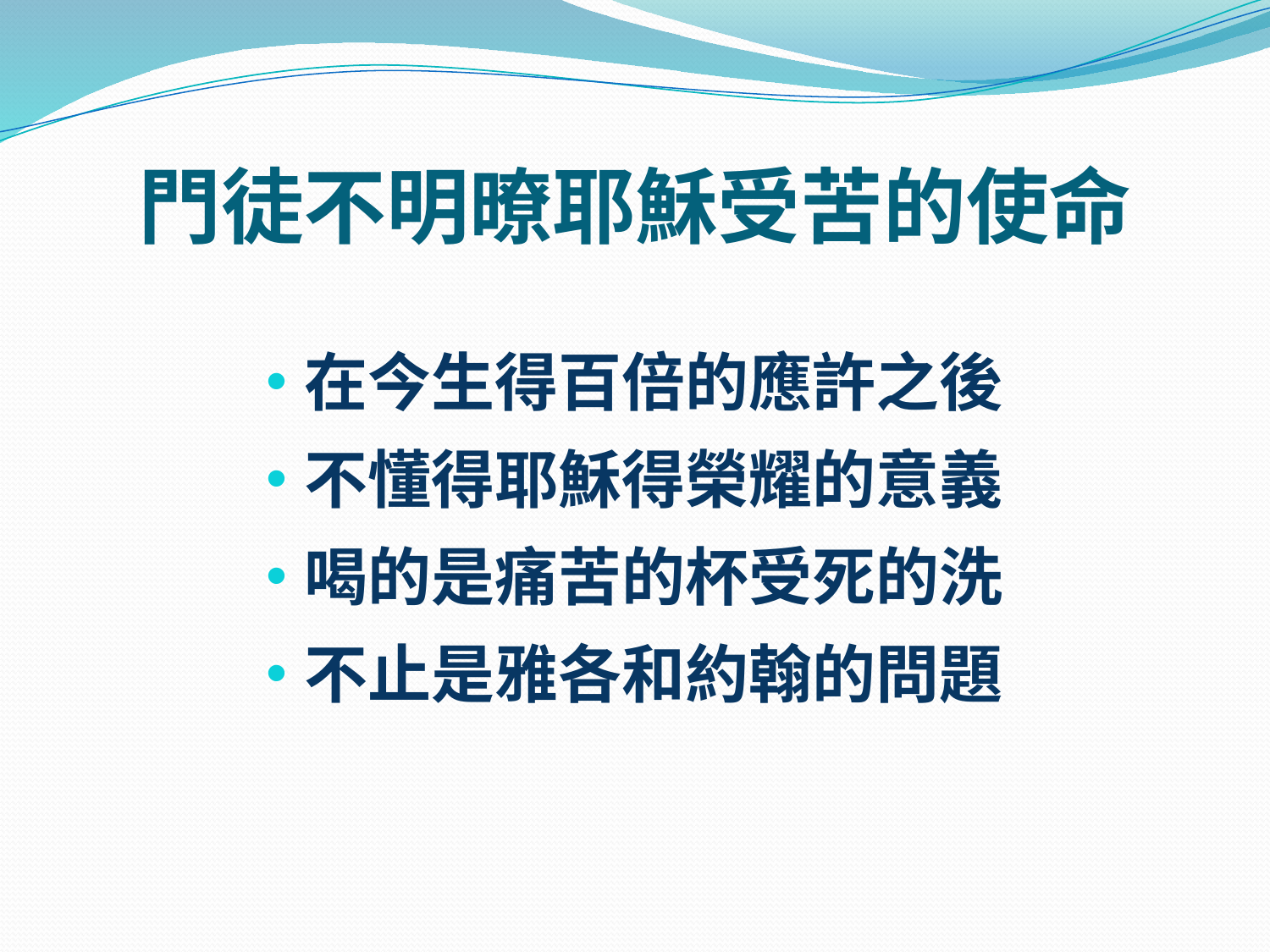

# 門徒不明暸耶穌受苦的使命
在今生得百倍的應許之後
不懂得耶穌得榮耀的意義
喝的是痛苦的杯受死的洗
不止是雅各和約翰的問題